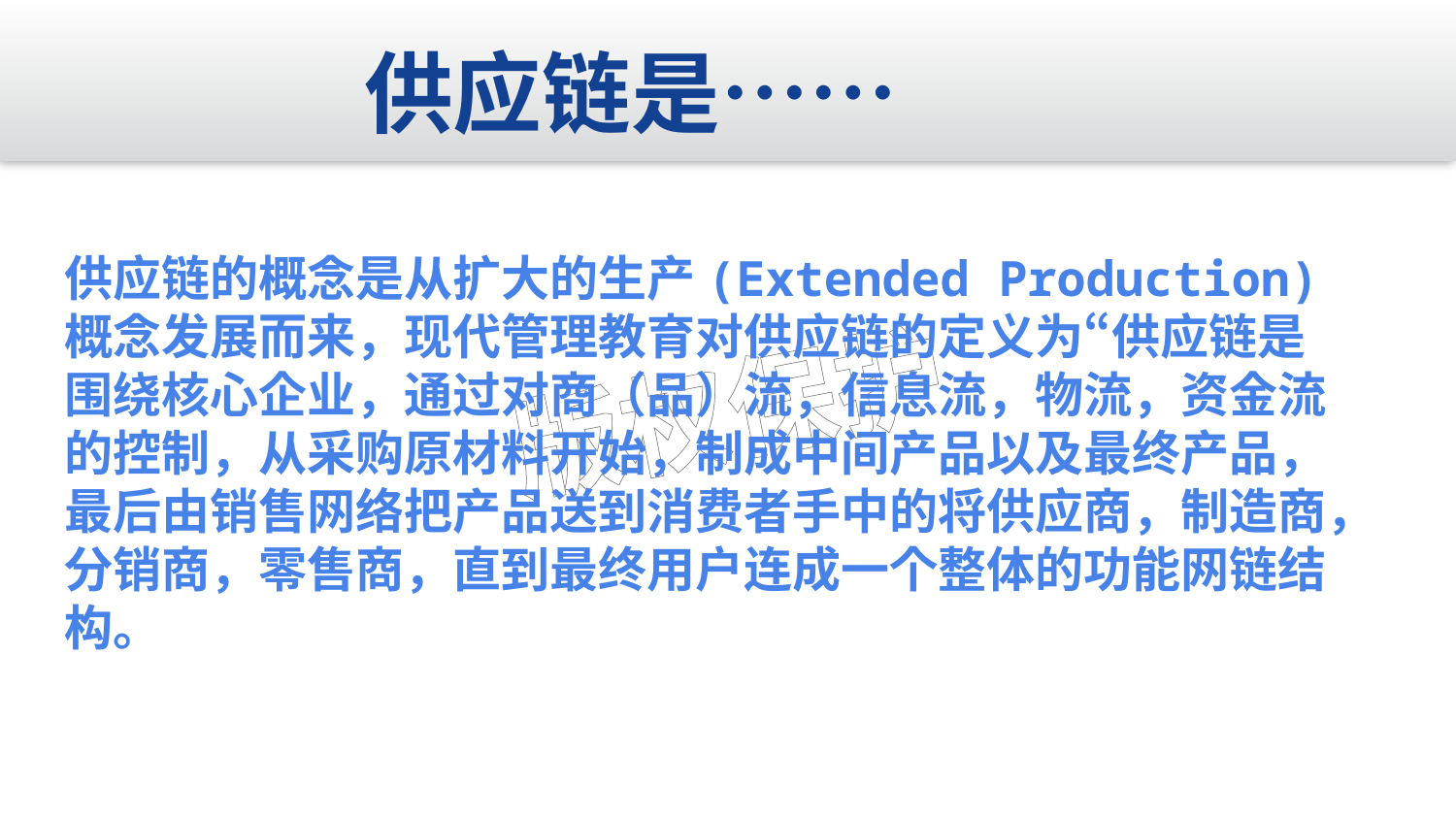

供应链是……

供应链的概念是从扩大的生产(Extended Production)概念发展而来，现代管理教育对供应链的定义为“供应链是围绕核心企业，通过对商（品）流，信息流，物流，资金流的控制，从采购原材料开始，制成中间产品以及最终产品，最后由销售网络把产品送到消费者手中的将供应商，制造商，分销商，零售商，直到最终用户连成一个整体的功能网链结构。